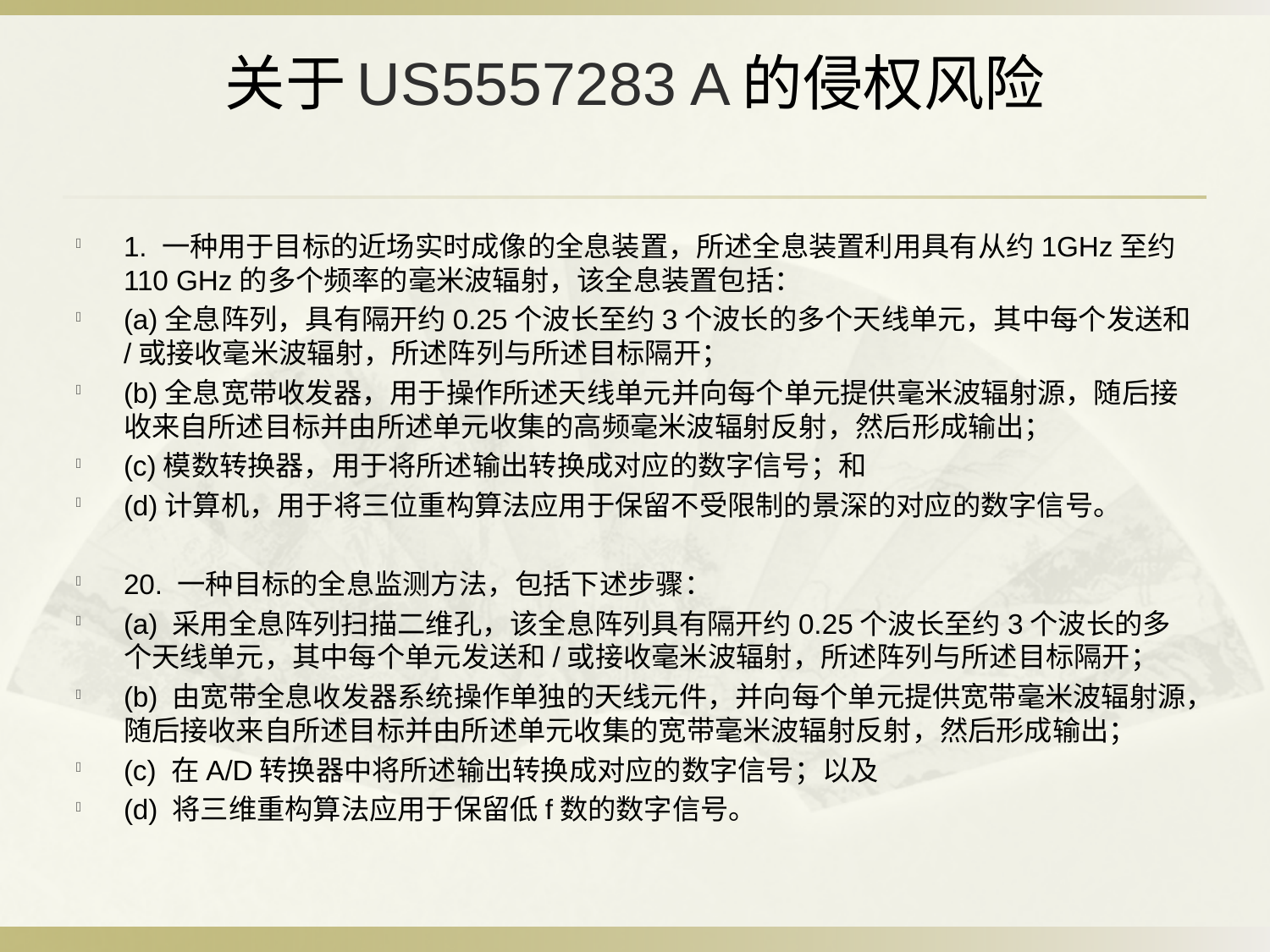

# 关于US5557283 A的侵权风险
1. 一种用于目标的近场实时成像的全息装置，所述全息装置利用具有从约1GHz至约110 GHz的多个频率的毫米波辐射，该全息装置包括：
(a)全息阵列，具有隔开约0.25个波长至约3个波长的多个天线单元，其中每个发送和/或接收毫米波辐射，所述阵列与所述目标隔开；
(b)全息宽带收发器，用于操作所述天线单元并向每个单元提供毫米波辐射源，随后接收来自所述目标并由所述单元收集的高频毫米波辐射反射，然后形成输出；
(c)模数转换器，用于将所述输出转换成对应的数字信号；和
(d)计算机，用于将三位重构算法应用于保留不受限制的景深的对应的数字信号。

20. 一种目标的全息监测方法，包括下述步骤：
(a) 采用全息阵列扫描二维孔，该全息阵列具有隔开约0.25个波长至约3个波长的多个天线单元，其中每个单元发送和/或接收毫米波辐射，所述阵列与所述目标隔开；
(b) 由宽带全息收发器系统操作单独的天线元件，并向每个单元提供宽带毫米波辐射源，随后接收来自所述目标并由所述单元收集的宽带毫米波辐射反射，然后形成输出；
(c) 在A/D转换器中将所述输出转换成对应的数字信号；以及
(d) 将三维重构算法应用于保留低f数的数字信号。